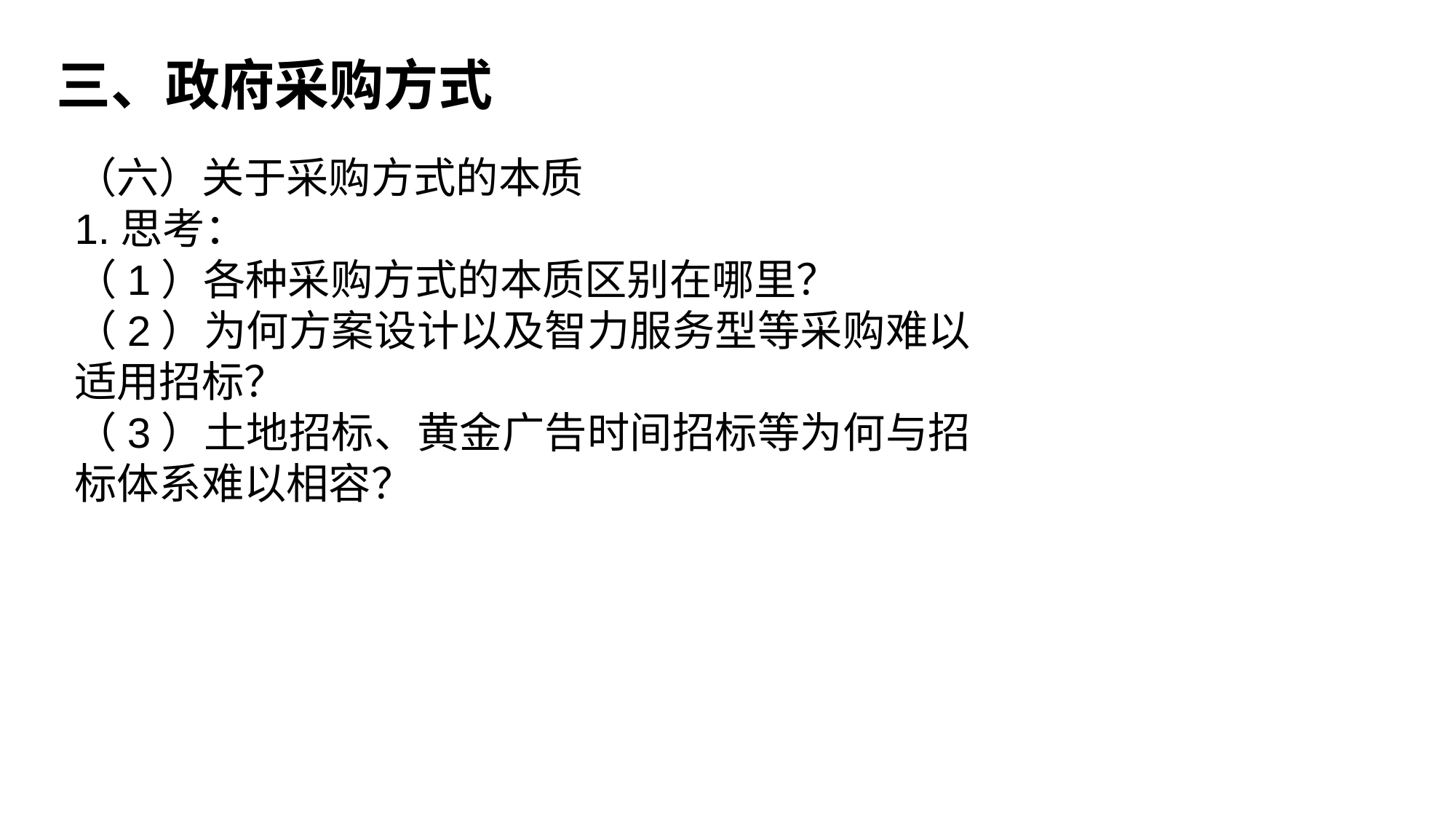

三、政府采购方式
（六）关于采购方式的本质
1.思考：
（1）各种采购方式的本质区别在哪里？
（2）为何方案设计以及智力服务型等采购难以适用招标？
（3）土地招标、黄金广告时间招标等为何与招标体系难以相容？